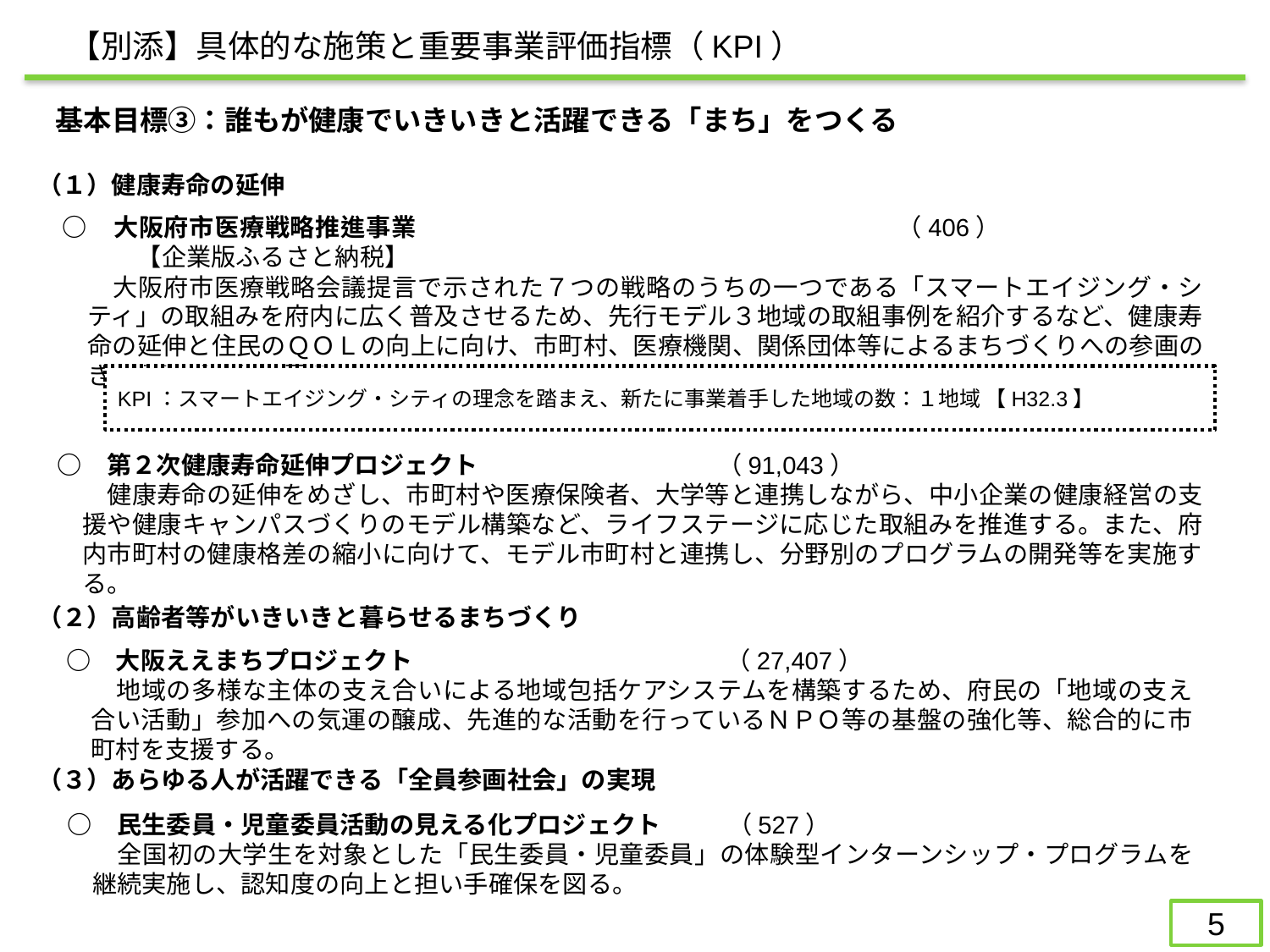

【別添】具体的な施策と重要事業評価指標（KPI）
　基本目標③：誰もが健康でいきいきと活躍できる「まち」をつくる
（１）健康寿命の延伸
○	　大阪府市医療戦略推進事業　　　　　　　　　　　　　　　　　　　（406）　　　　　　　　　　【企業版ふるさと納税】
　　大阪府市医療戦略会議提言で示された７つの戦略のうちの一つである「スマートエイジング・シティ」の取組みを府内に広く普及させるため、先行モデル３地域の取組事例を紹介するなど、健康寿命の延伸と住民のＱＯＬの向上に向け、市町村、医療機関、関係団体等によるまちづくりへの参画のきっかけづくりを図る。
　※　地方創生加速化交付金（H28年度）

KPI：スマートエイジング・シティの理念を踏まえ、新たに事業着手した地域の数：１地域 【H32.3】
○	　第２次健康寿命延伸プロジェクト		（91,043）
　　健康寿命の延伸をめざし、市町村や医療保険者、大学等と連携しながら、中小企業の健康経営の支援や健康キャンパスづくりのモデル構築など、ライフステージに応じた取組みを推進する。また、府内市町村の健康格差の縮小に向けて、モデル市町村と連携し、分野別のプログラムの開発等を実施する。
（２）高齢者等がいきいきと暮らせるまちづくり
○	　大阪ええまちプロジェクト			（27,407）
　　地域の多様な主体の支え合いによる地域包括ケアシステムを構築するため、府民の「地域の支え合い活動」参加への気運の醸成、先進的な活動を行っているＮＰＯ等の基盤の強化等、総合的に市町村を支援する。
（３）あらゆる人が活躍できる「全員参画社会」の実現
○	　民生委員・児童委員活動の見える化プロジェクト	（527）
　　全国初の大学生を対象とした「民生委員・児童委員」の体験型インターンシップ・プログラムを継続実施し、認知度の向上と担い手確保を図る。
5